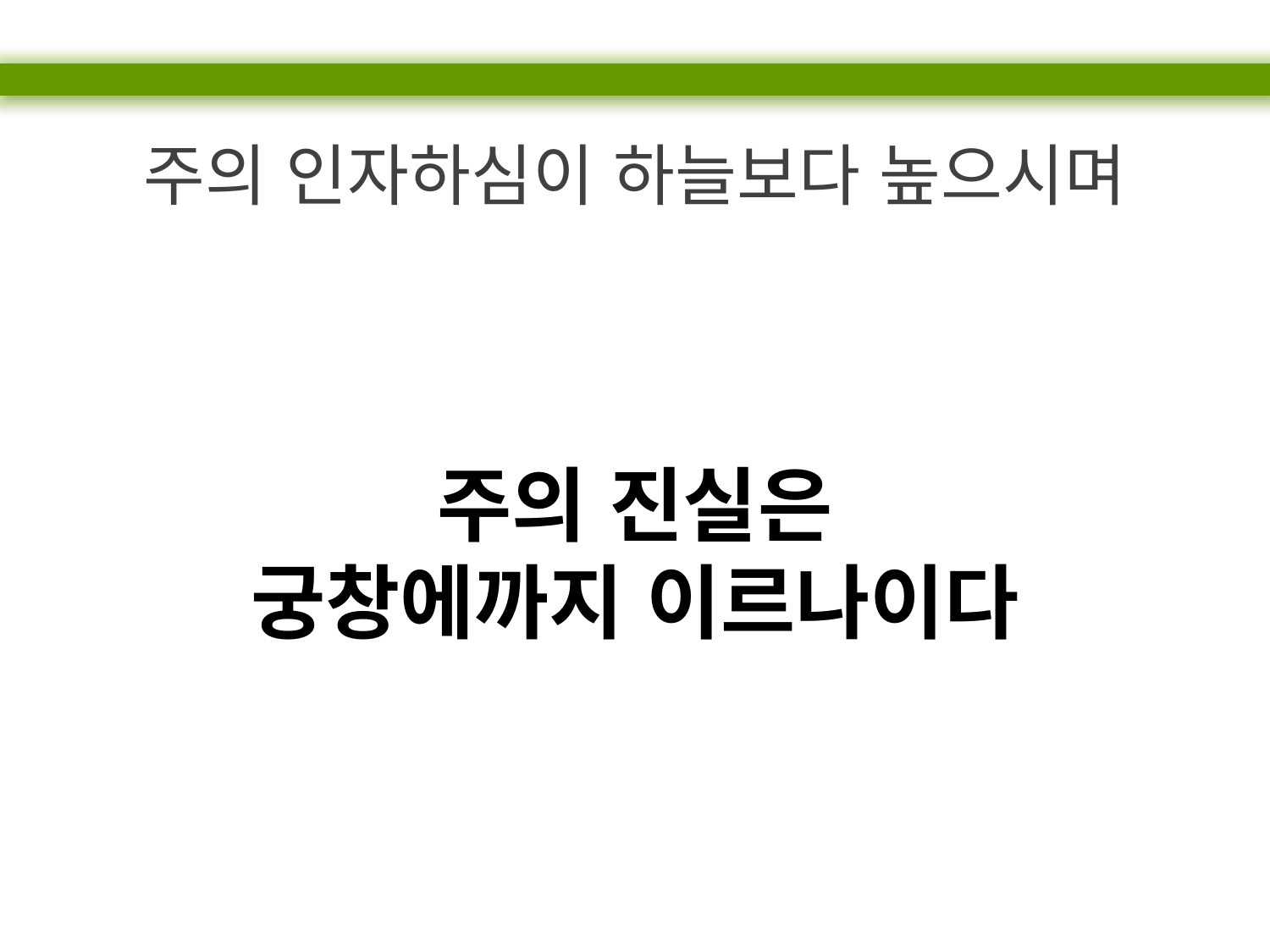

주의 인자하심이 하늘보다 높으시며
주의 진실은
궁창에까지 이르나이다